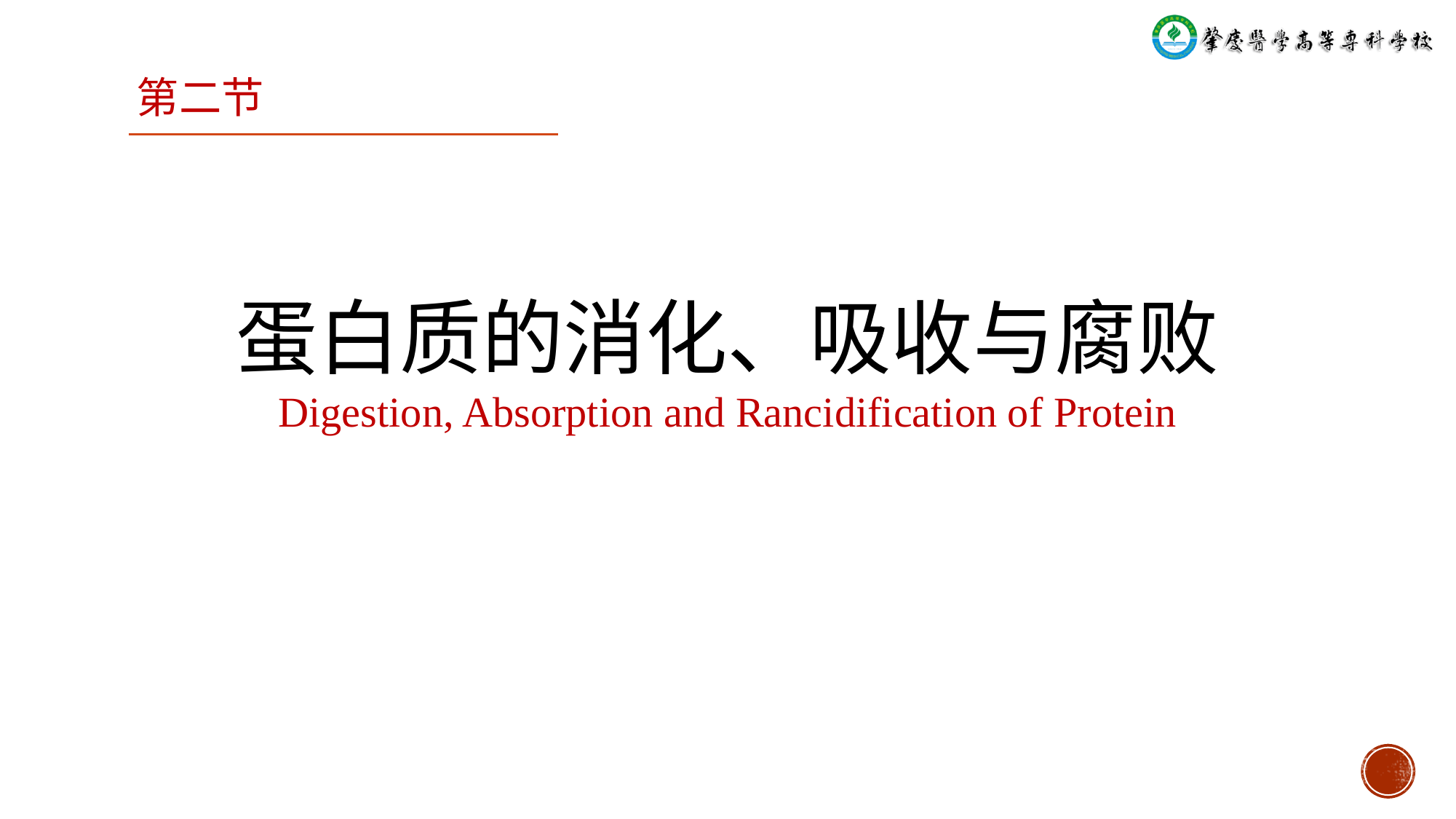

第二节
蛋白质的消化、吸收与腐败
Digestion, Absorption and Rancidification of Protein